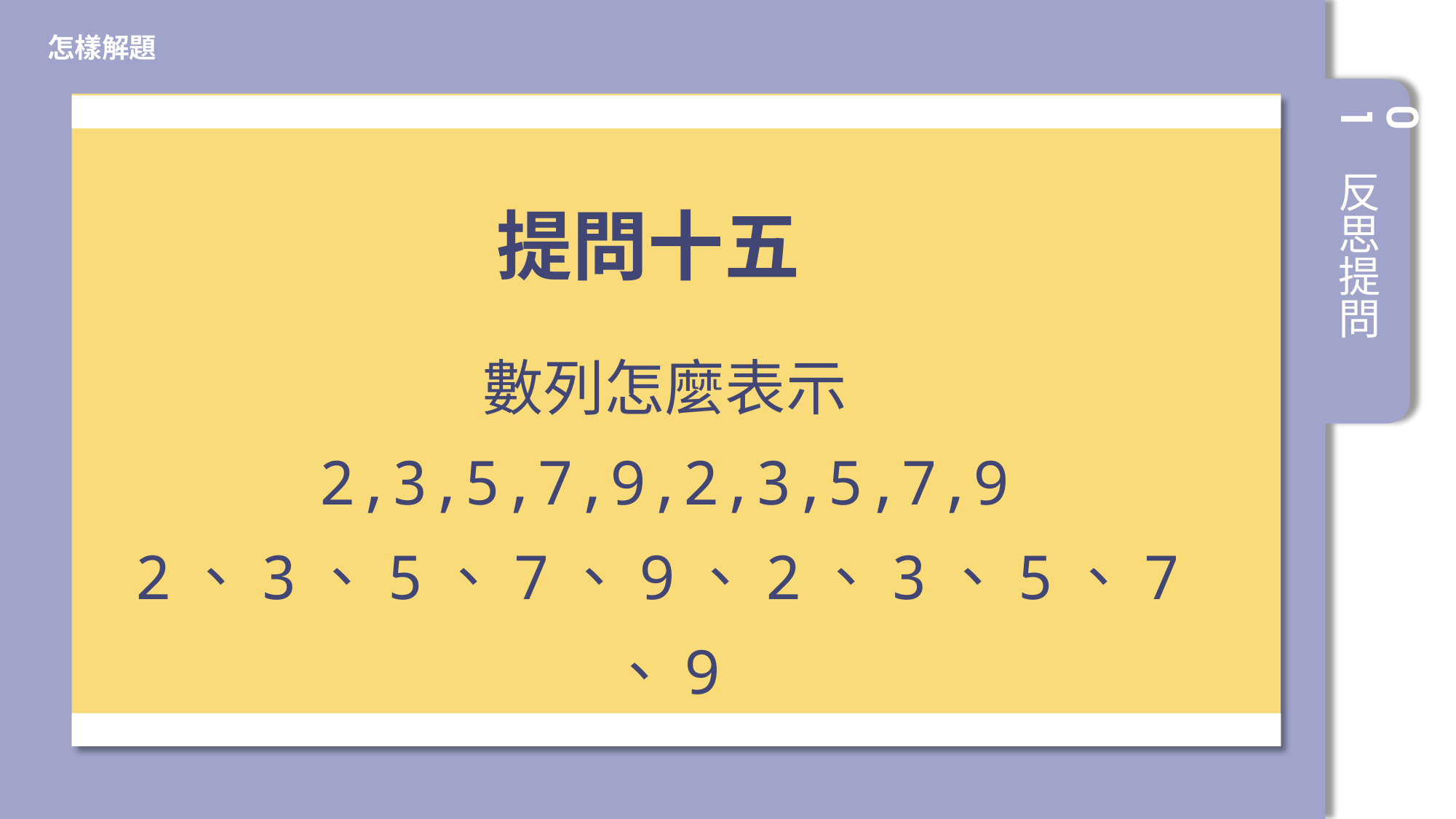

怎樣解題

提問十五
數列怎麼表示
2,3,5,7,9,2,3,5,7,9
2、3、5、7、9、2、3、5、7、9

01
反思提問